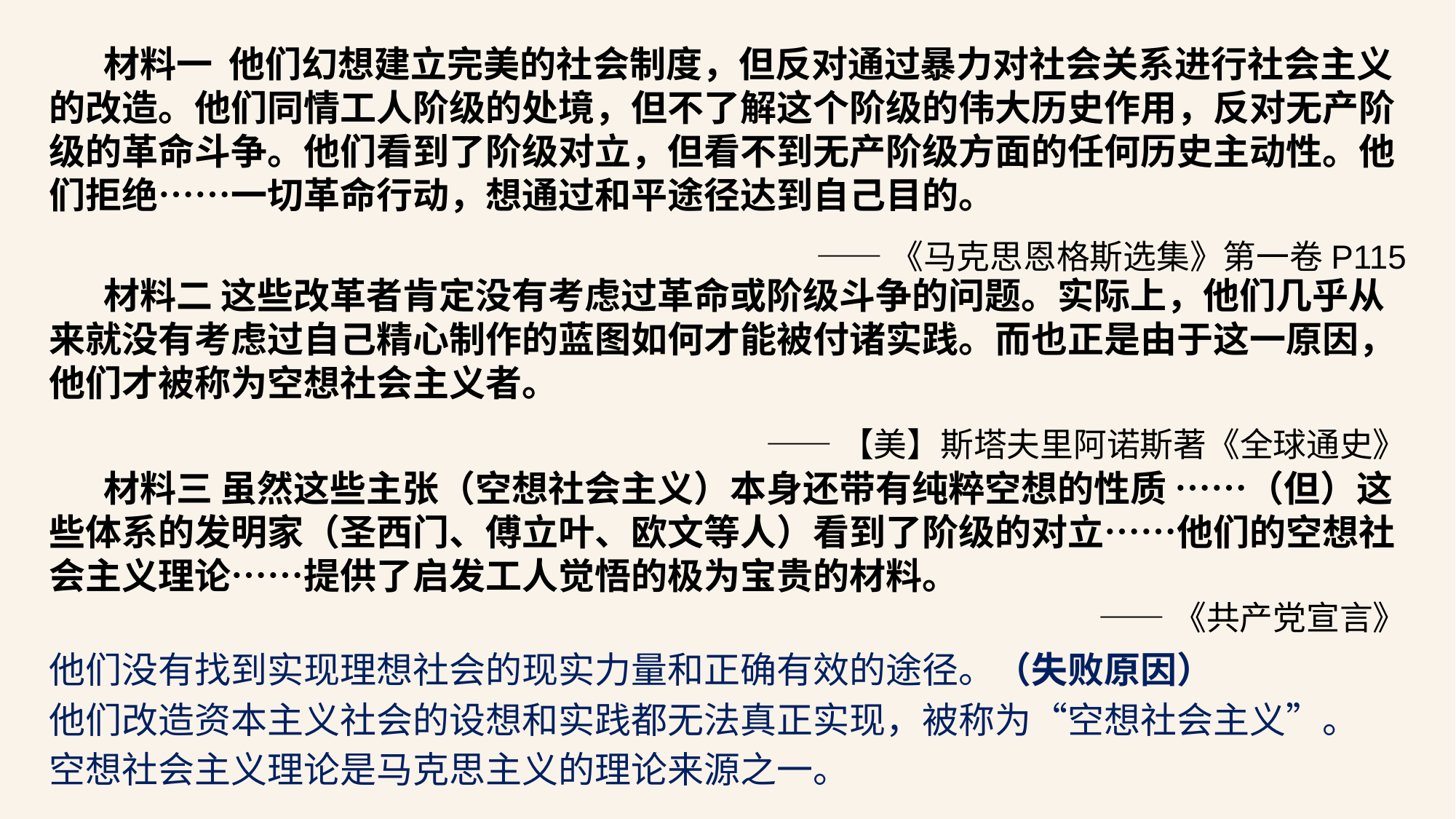

材料一  他们幻想建立完美的社会制度，但反对通过暴力对社会关系进行社会主义的改造。他们同情工人阶级的处境，但不了解这个阶级的伟大历史作用，反对无产阶级的革命斗争。他们看到了阶级对立，但看不到无产阶级方面的任何历史主动性。他们拒绝……一切革命行动，想通过和平途径达到自己目的。
——《马克思恩格斯选集》第一卷P115
材料二 这些改革者肯定没有考虑过革命或阶级斗争的问题。实际上，他们几乎从来就没有考虑过自己精心制作的蓝图如何才能被付诸实践。而也正是由于这一原因，他们才被称为空想社会主义者。
——【美】斯塔夫里阿诺斯著《全球通史》
材料三 虽然这些主张（空想社会主义）本身还带有纯粹空想的性质 ……（但）这些体系的发明家（圣西门、傅立叶、欧文等人）看到了阶级的对立……他们的空想社会主义理论……提供了启发工人觉悟的极为宝贵的材料。
——《共产党宣言》
他们没有找到实现理想社会的现实力量和正确有效的途径。（失败原因）
他们改造资本主义社会的设想和实践都无法真正实现，被称为“空想社会主义”。
空想社会主义理论是马克思主义的理论来源之一。